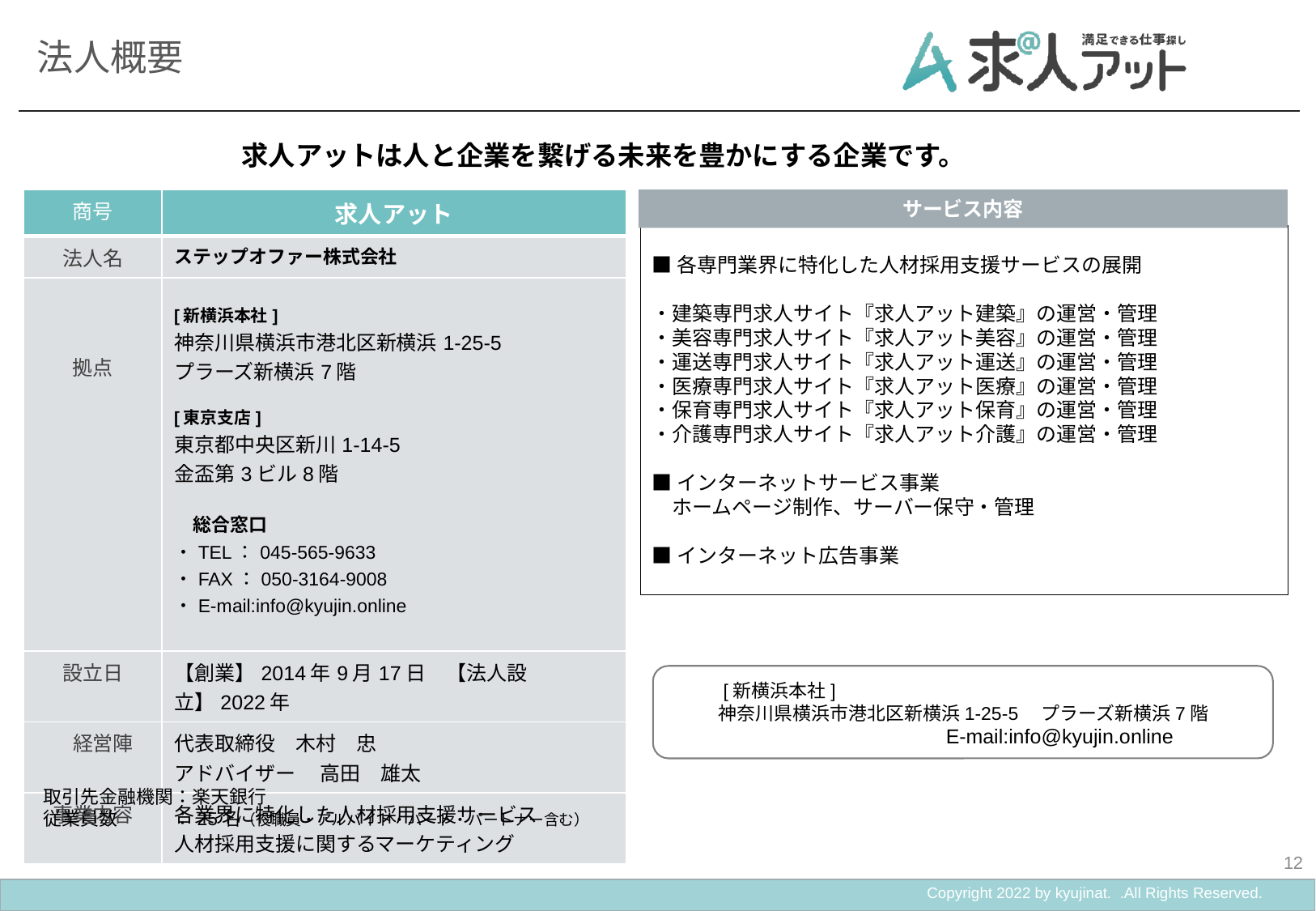

# 法人概要
求人アットは人と企業を繋げる未来を豊かにする企業です。
| 商号 | 求人アット |
| --- | --- |
| 法人名 | ステップオファー株式会社 |
| 拠点 | [新横浜本社] 神奈川県横浜市港北区新横浜1-25-5　 プラーズ新横浜7階 [東京支店] 東京都中央区新川1-14-5　 金盃第3ビル8階 　総合窓口 ・TEL：045-565-9633 ・FAX：050-3164-9008 ・E-mail:info@kyujin.online |
| 設立日 | 【創業】2014年9月17日　【法人設立】2022年 |
| 経営陣 | 代表取締役　木村　忠 アドバイザー　 高田　雄太 |
| 事業内容 | 各業界に特化した人材採用支援サービス 人材採用支援に関するマーケティング |
サービス内容

■各専門業界に特化した人材採用支援サービスの展開
・建築専門求人サイト『求人アット建築』の運営・管理
・美容専門求人サイト『求人アット美容』の運営・管理
・運送専門求人サイト『求人アット運送』の運営・管理
・医療専門求人サイト『求人アット医療』の運営・管理
・保育専門求人サイト『求人アット保育』の運営・管理
・介護専門求人サイト『求人アット介護』の運営・管理
■インターネットサービス事業
　ホームページ制作、サーバー保守・管理
■インターネット広告事業

 [新横浜本社]
神奈川県横浜市港北区新横浜1-25-5　プラーズ新横浜7階
　　　　　　　　　　　　E-mail:info@kyujin.online
取引先金融機関：楽天銀行
従業員数　　　：25名（役職員・アルバイト・パート・パートナー含む）
12